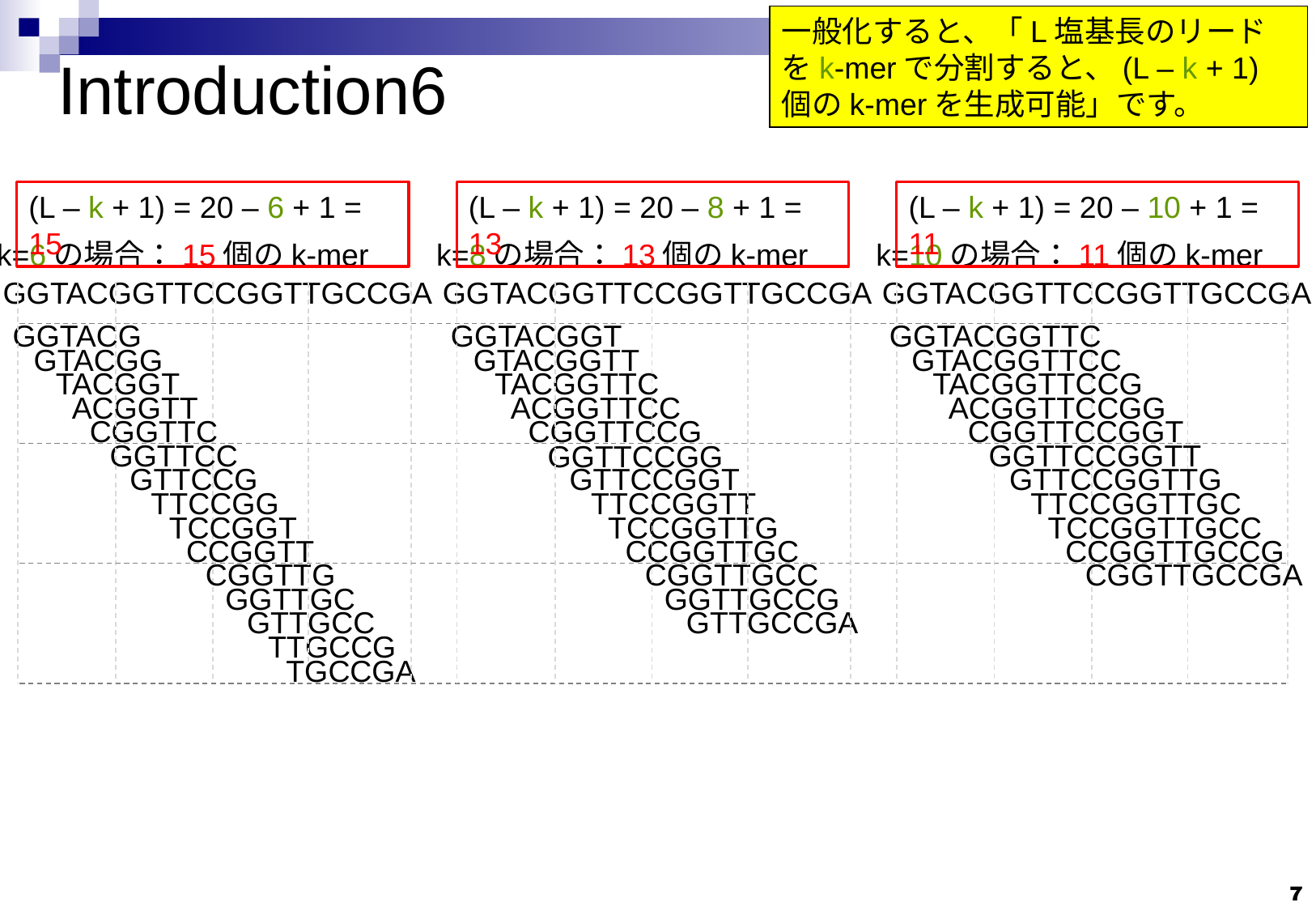

一般化すると、「L塩基長のリードをk-merで分割すると、(L – k + 1) 個のk-merを生成可能」です。
# Introduction6
(L – k + 1) = 20 – 6 + 1 = 15
(L – k + 1) = 20 – 8 + 1 = 13
(L – k + 1) = 20 – 10 + 1 = 11
k=6の場合：15個のk-mer
k=8の場合：13個のk-mer
k=10の場合：11個のk-mer
GGTACGGTTCCGGTTGCCGA
GGTACGGTTCCGGTTGCCGA
GGTACGGTTCCGGTTGCCGA
GGTACG
GGTACGGT
GGTACGGTTC
GTACGG
GTACGGTT
GTACGGTTCC
TACGGT
TACGGTTC
TACGGTTCCG
ACGGTT
ACGGTTCC
ACGGTTCCGG
CGGTTC
CGGTTCCG
CGGTTCCGGT
GGTTCC
GGTTCCGGTT
GGTTCCGG
GTTCCG
GTTCCGGT
GTTCCGGTTG
TTCCGG
TTCCGGTT
TTCCGGTTGC
TCCGGT
TCCGGTTG
TCCGGTTGCC
CCGGTT
CCGGTTGC
CCGGTTGCCG
CGGTTG
CGGTTGCC
CGGTTGCCGA
GGTTGC
GGTTGCCG
GTTGCC
GTTGCCGA
TTGCCG
TGCCGA
7